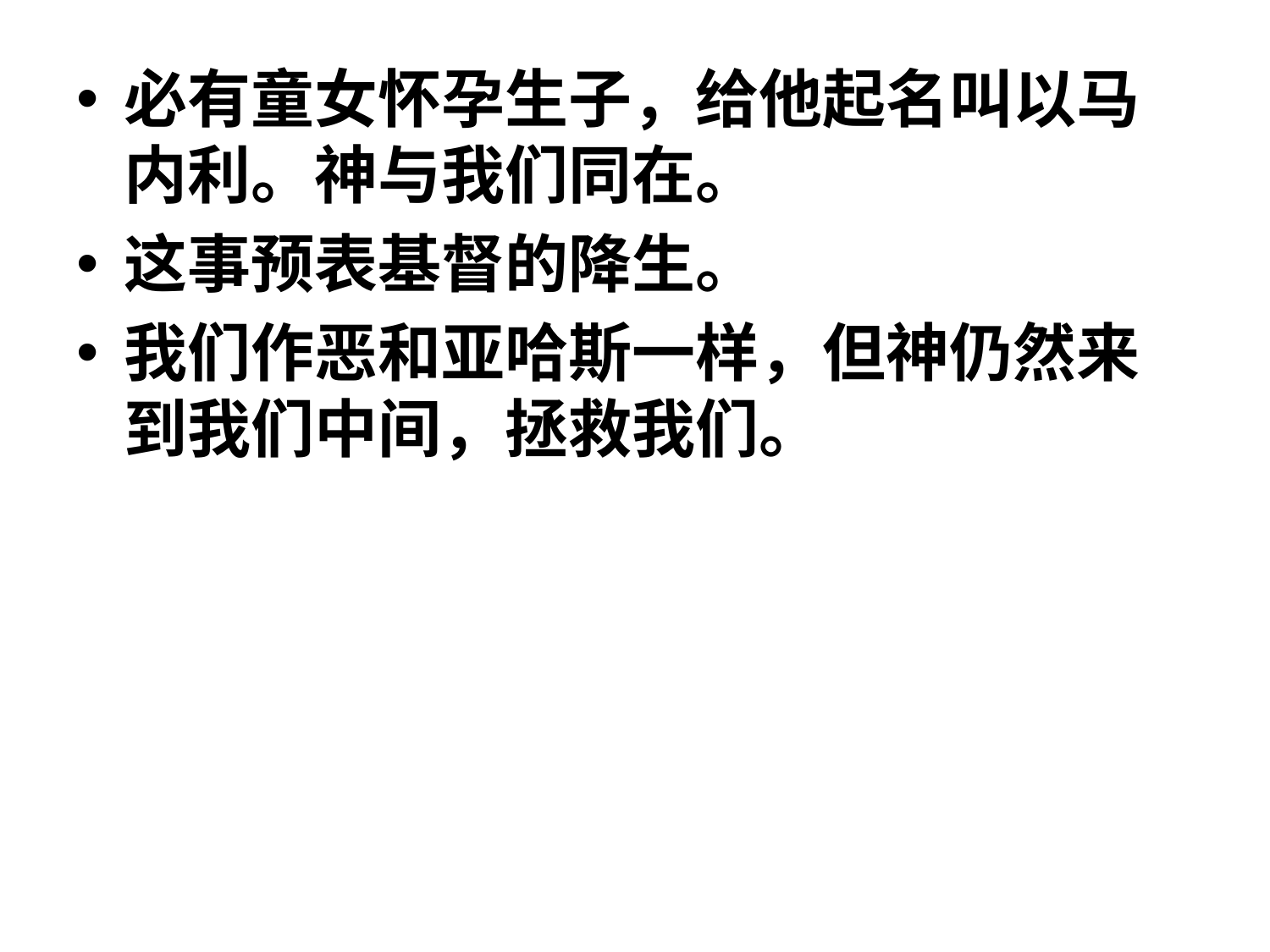

必有童女怀孕生子，给他起名叫以马内利。神与我们同在。
这事预表基督的降生。
我们作恶和亚哈斯一样，但神仍然来到我们中间，拯救我们。